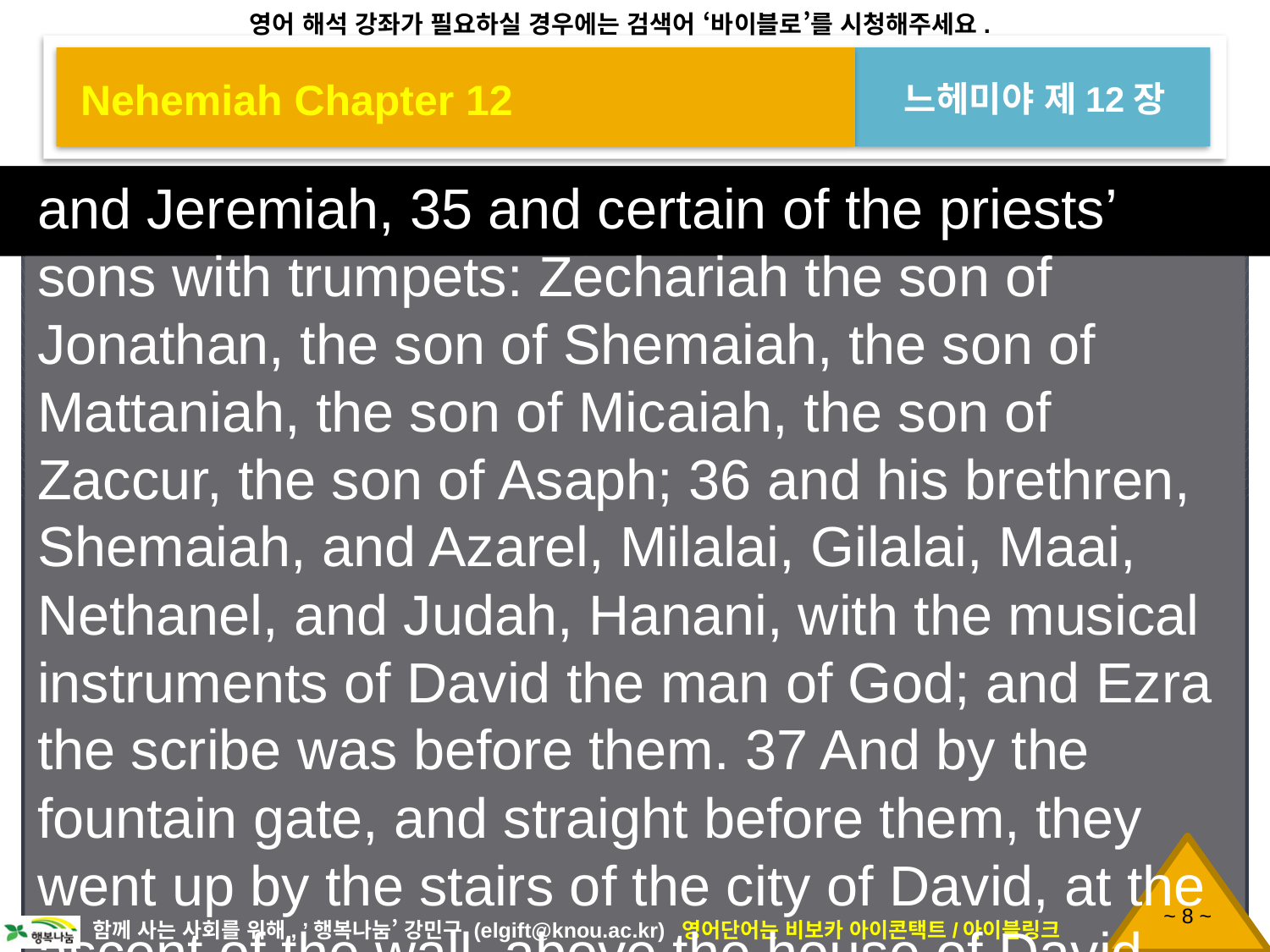

Nehemiah Chapter 12
느헤미야 제12장
and Jeremiah, 35 and certain of the priests’ sons with trumpets: Zechariah the son of Jonathan, the son of Shemaiah, the son of Mattaniah, the son of Micaiah, the son of Zaccur, the son of Asaph; 36 and his brethren, Shemaiah, and Azarel, Milalai, Gilalai, Maai, Nethanel, and Judah, Hanani, with the musical instruments of David the man of God; and Ezra the scribe was before them. 37 And by the fountain gate, and straight before them, they went up by the stairs of the city of David, at the ascent of the wall, above the house of David, even unto the